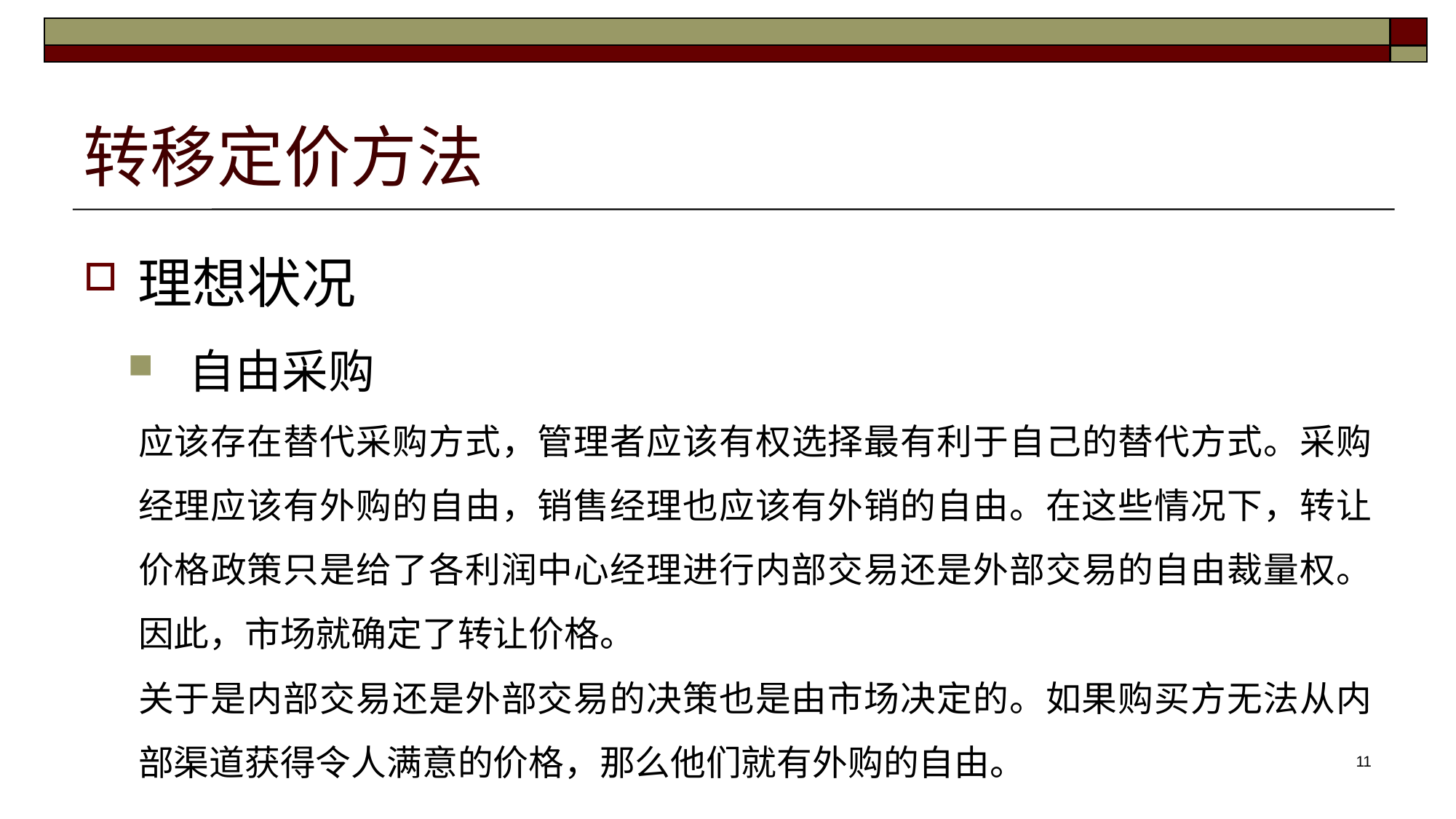

# 转移定价方法
理想状况
自由采购
应该存在替代采购方式，管理者应该有权选择最有利于自己的替代方式。采购经理应该有外购的自由，销售经理也应该有外销的自由。在这些情况下，转让价格政策只是给了各利润中心经理进行内部交易还是外部交易的自由裁量权。因此，市场就确定了转让价格。
关于是内部交易还是外部交易的决策也是由市场决定的。如果购买方无法从内部渠道获得令人满意的价格，那么他们就有外购的自由。
11